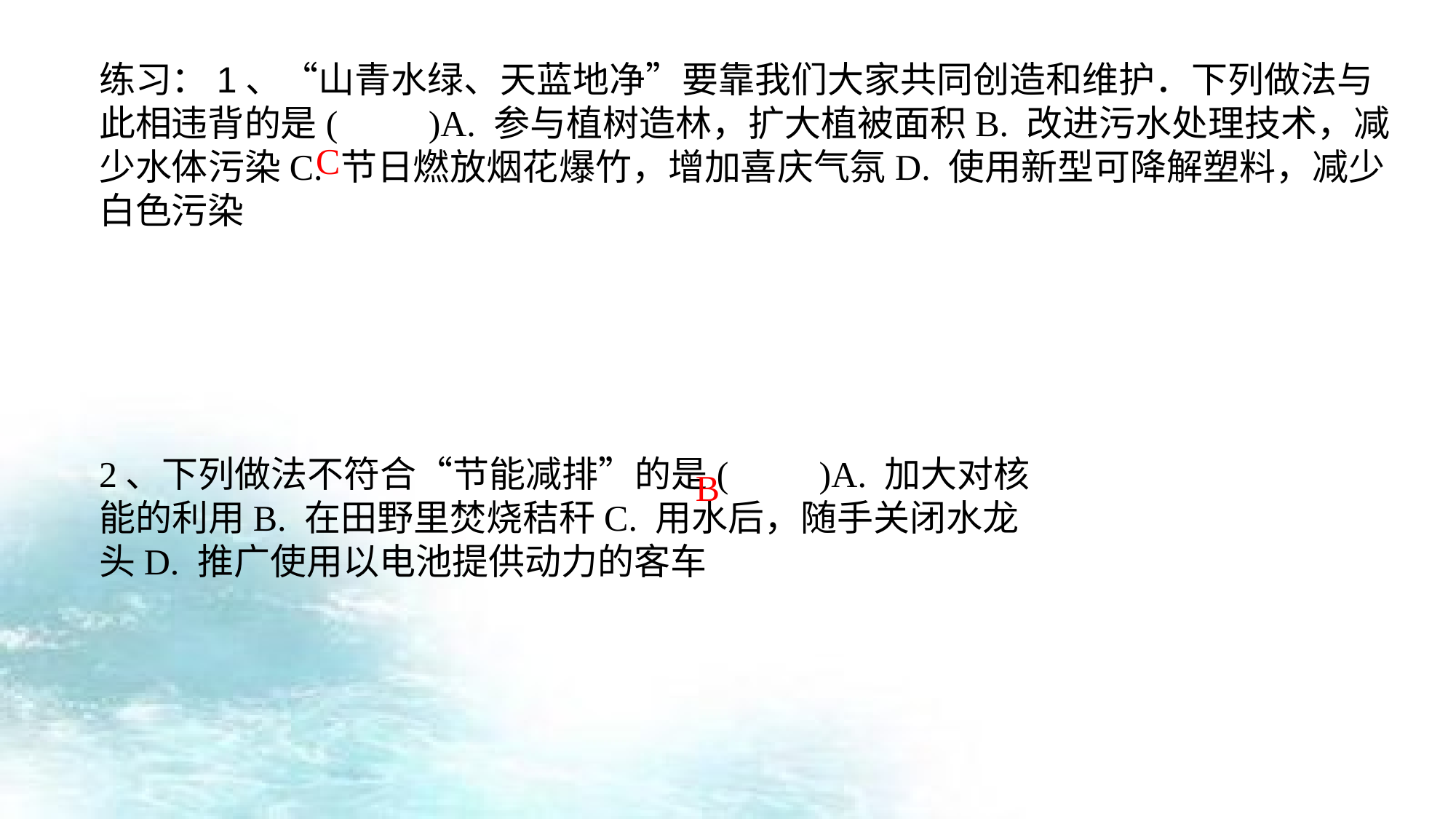

练习：1、“山青水绿、天蓝地净”要靠我们大家共同创造和维护．下列做法与此相违背的是(　　)A. 参与植树造林，扩大植被面积B. 改进污水处理技术，减少水体污染C. 节日燃放烟花爆竹，增加喜庆气氛D. 使用新型可降解塑料，减少白色污染

C
2、下列做法不符合“节能减排”的是(　　)A. 加大对核能的利用B. 在田野里焚烧秸秆C. 用水后，随手关闭水龙头D. 推广使用以电池提供动力的客车

B